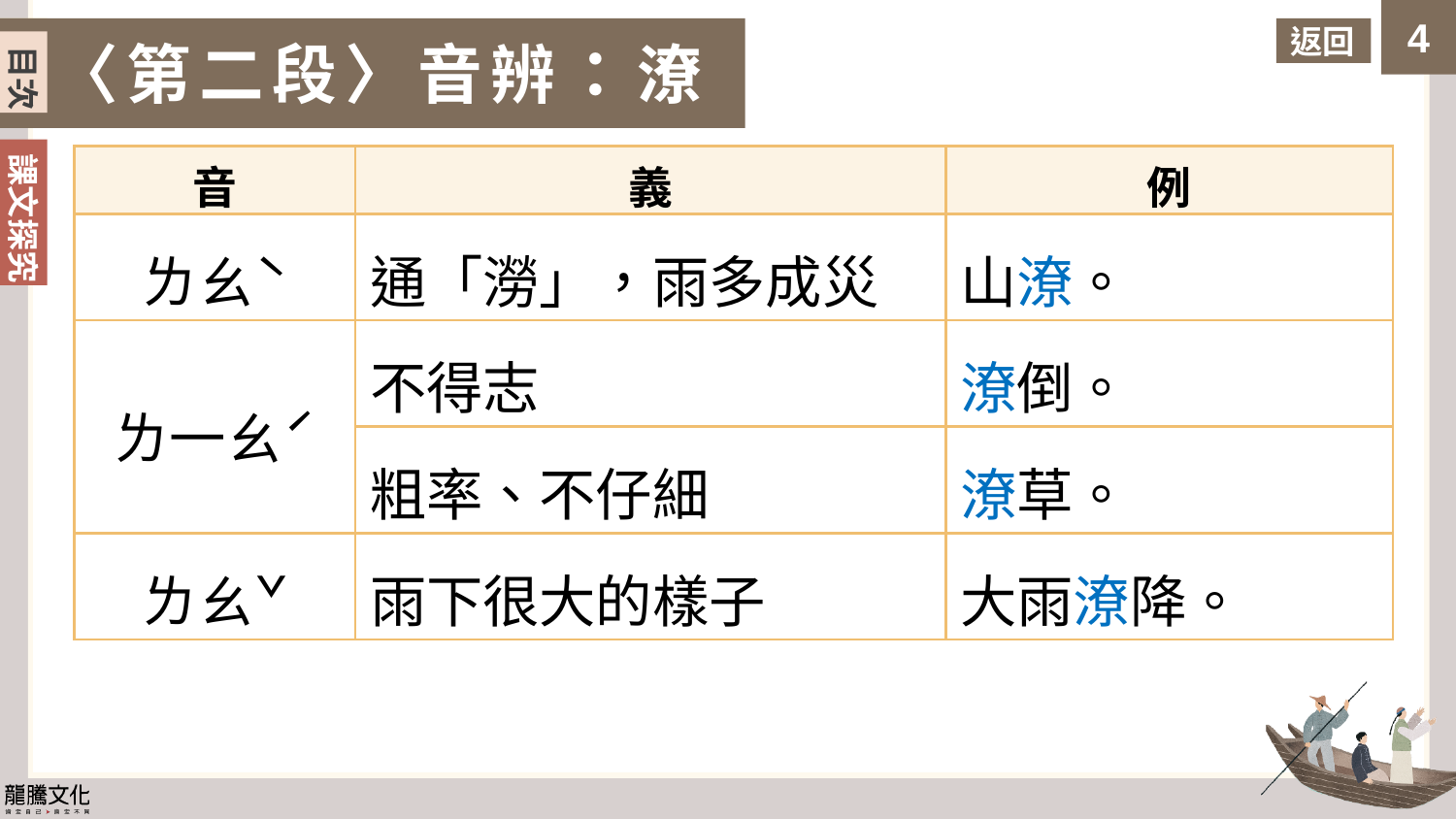

目次

返回
〈第二段〉音辨：潦
目次
| 音 | 義 | 例 |
| --- | --- | --- |
| ㄌㄠˋ | 通「澇」，雨多成災 | 山潦。 |
| ㄌ一ㄠˊ | 不得志 | 潦倒。 |
|  | 粗率、不仔細 | 潦草。 |
| ㄌㄠˇ | 雨下很大的樣子 | 大雨潦降。 |